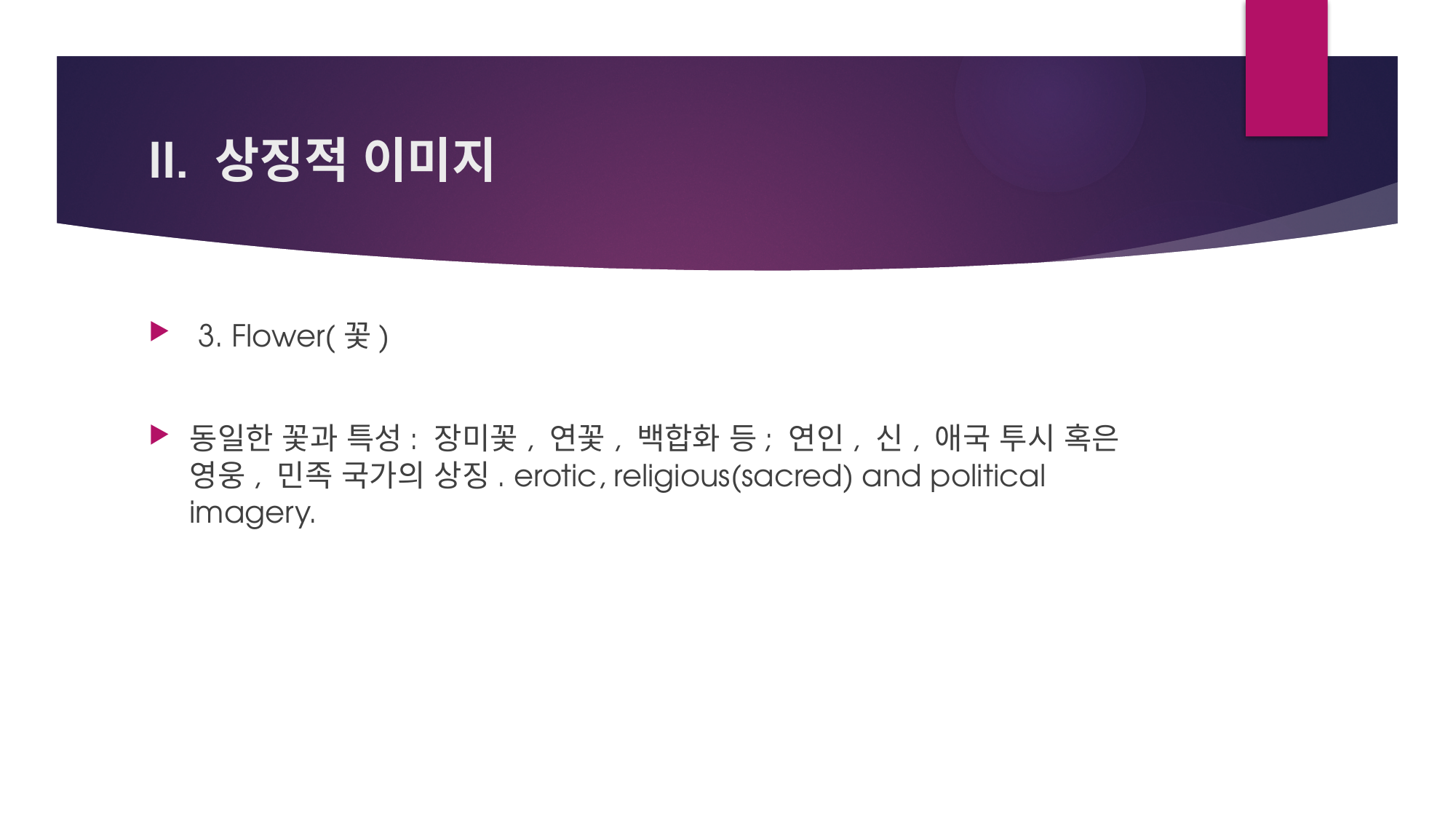

# II. 상징적 이미지
 3. Flower(꽃)

동일한 꽃과 특성: 장미꽃, 연꽃, 백합화 등; 연인, 신, 애국 투시 혹은 영웅, 민족 국가의 상징. erotic, religious(sacred) and political imagery.